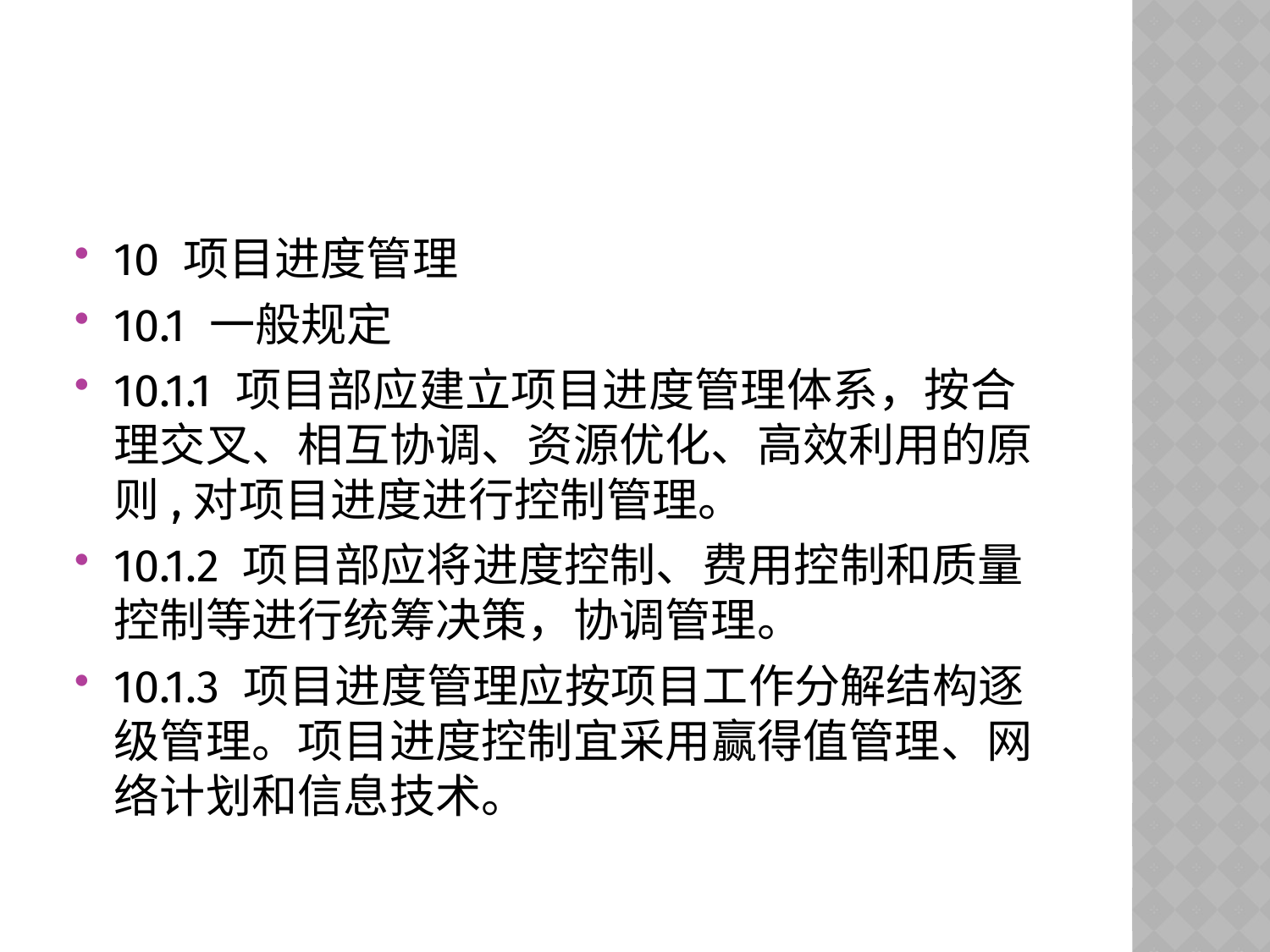

#
10 项目进度管理
10.1 一般规定
10.1.1 项目部应建立项目进度管理体系，按合理交叉、相互协调、资源优化、高效利用的原则,对项目进度进行控制管理。
10.1.2 项目部应将进度控制、费用控制和质量控制等进行统筹决策，协调管理。
10.1.3 项目进度管理应按项目工作分解结构逐级管理。项目进度控制宜采用赢得值管理、网络计划和信息技术。